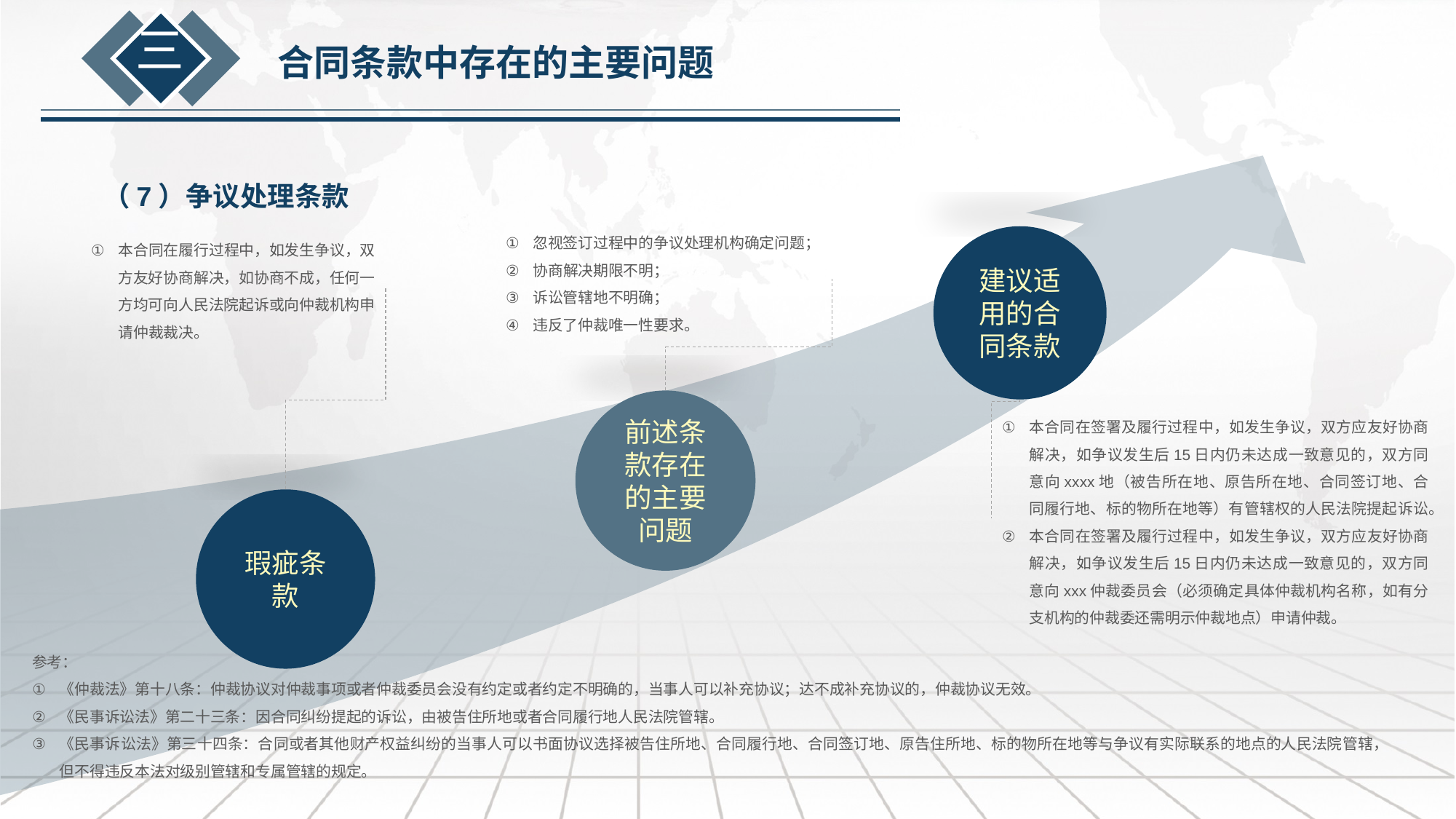

三

合同条款中存在的主要问题

（7）争议处理条款
忽视签订过程中的争议处理机构确定问题；
协商解决期限不明；
诉讼管辖地不明确；
违反了仲裁唯一性要求。
建议适用的合同条款
本合同在履行过程中，如发生争议，双方友好协商解决，如协商不成，任何一方均可向人民法院起诉或向仲裁机构申请仲裁裁决。
前述条款存在的主要问题
本合同在签署及履行过程中，如发生争议，双方应友好协商解决，如争议发生后15日内仍未达成一致意见的，双方同意向xxxx地（被告所在地、原告所在地、合同签订地、合同履行地、标的物所在地等）有管辖权的人民法院提起诉讼。
本合同在签署及履行过程中，如发生争议，双方应友好协商解决，如争议发生后15日内仍未达成一致意见的，双方同意向xxx仲裁委员会（必须确定具体仲裁机构名称，如有分支机构的仲裁委还需明示仲裁地点）申请仲裁。
瑕疵条款
参考：
《仲裁法》第十八条：仲裁协议对仲裁事项或者仲裁委员会没有约定或者约定不明确的，当事人可以补充协议；达不成补充协议的，仲裁协议无效。
《民事诉讼法》第二十三条：因合同纠纷提起的诉讼，由被告住所地或者合同履行地人民法院管辖。
《民事诉讼法》第三十四条：合同或者其他财产权益纠纷的当事人可以书面协议选择被告住所地、合同履行地、合同签订地、原告住所地、标的物所在地等与争议有实际联系的地点的人民法院管辖，但不得违反本法对级别管辖和专属管辖的规定。